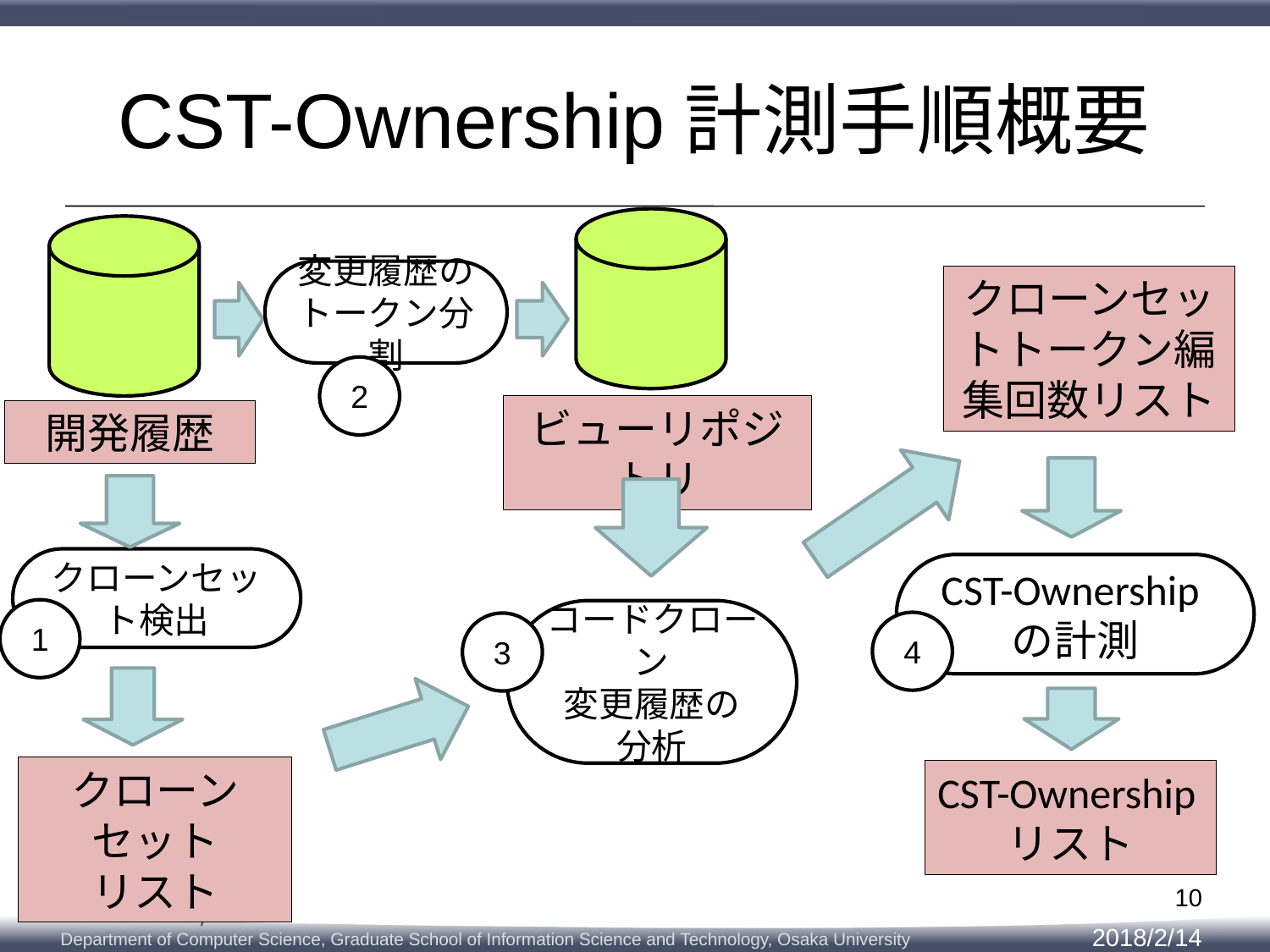

# CST-Ownership計測手順概要

ビューリポジトリ

開発履歴
変更履歴の
トークン分割
クローンセットトークン編集回数リスト

2

クローンセット検出
CST-Ownershipの計測
1
コードクローン
変更履歴の
分析
4
3

クローンセット
リスト
CST-Ownershipリスト
10
2018/2/14